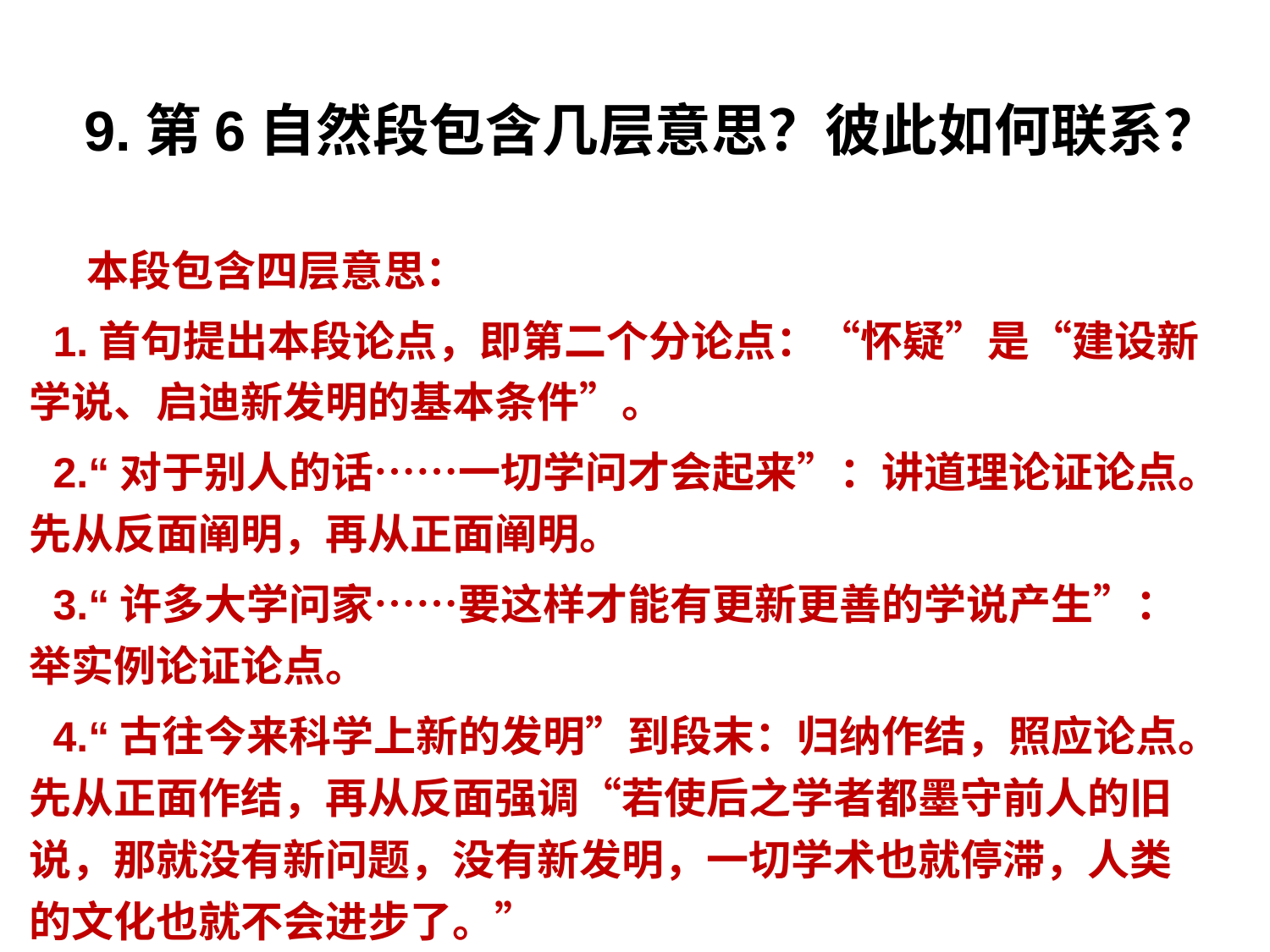

9.第6自然段包含几层意思？彼此如何联系？
     本段包含四层意思：
  1.首句提出本段论点，即第二个分论点：“怀疑”是“建设新学说、启迪新发明的基本条件”。
  2.“对于别人的话……一切学问才会起来”：讲道理论证论点。先从反面阐明，再从正面阐明。
  3.“许多大学问家……要这样才能有更新更善的学说产生”：举实例论证论点。
  4.“古往今来科学上新的发明”到段末：归纳作结，照应论点。先从正面作结，再从反面强调“若使后之学者都墨守前人的旧说，那就没有新问题，没有新发明，一切学术也就停滞，人类的文化也就不会进步了。”